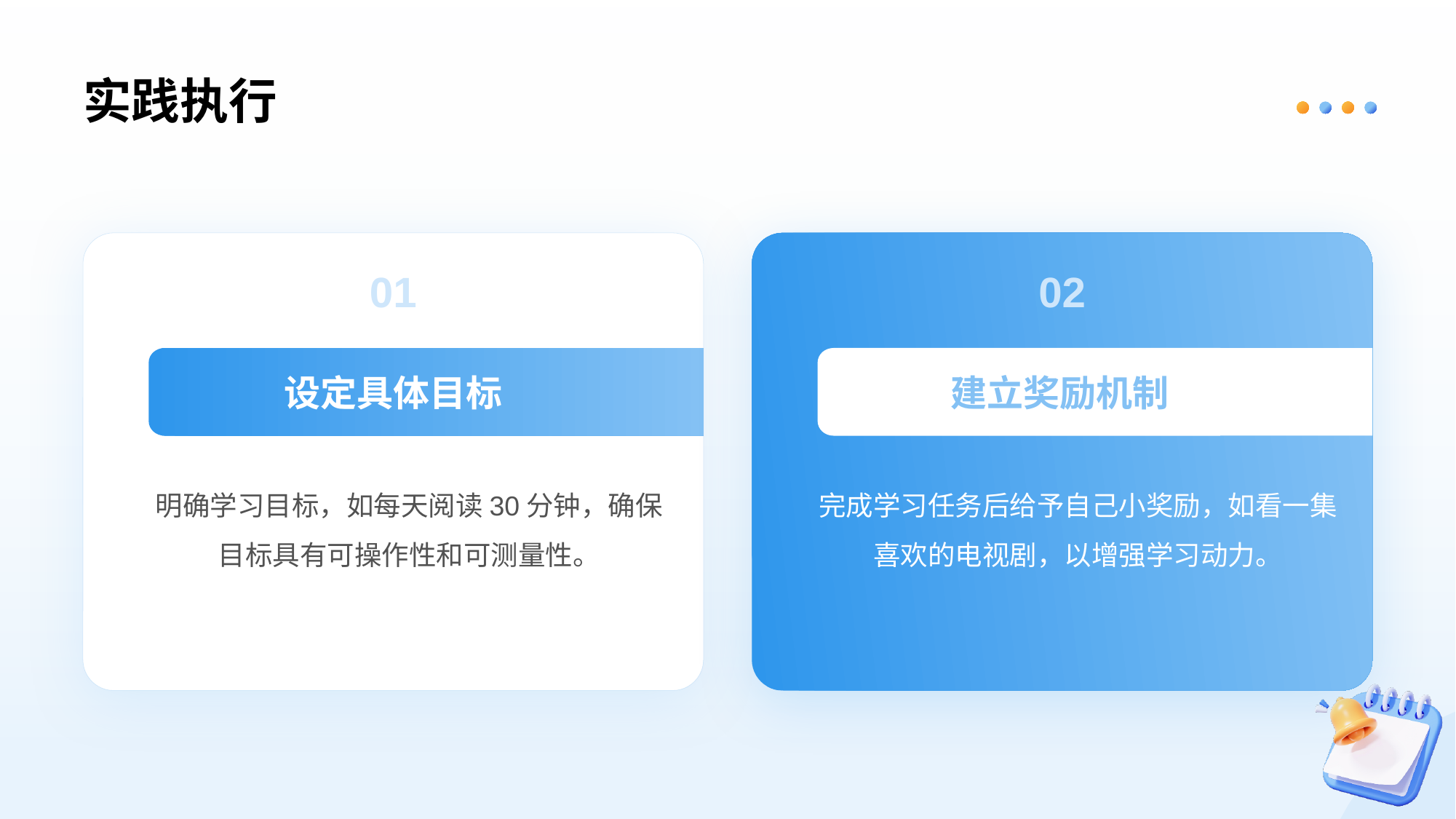

# 实践执行

01
02
设定具体目标
建立奖励机制
明确学习目标，如每天阅读30分钟，确保目标具有可操作性和可测量性。
完成学习任务后给予自己小奖励，如看一集喜欢的电视剧，以增强学习动力。